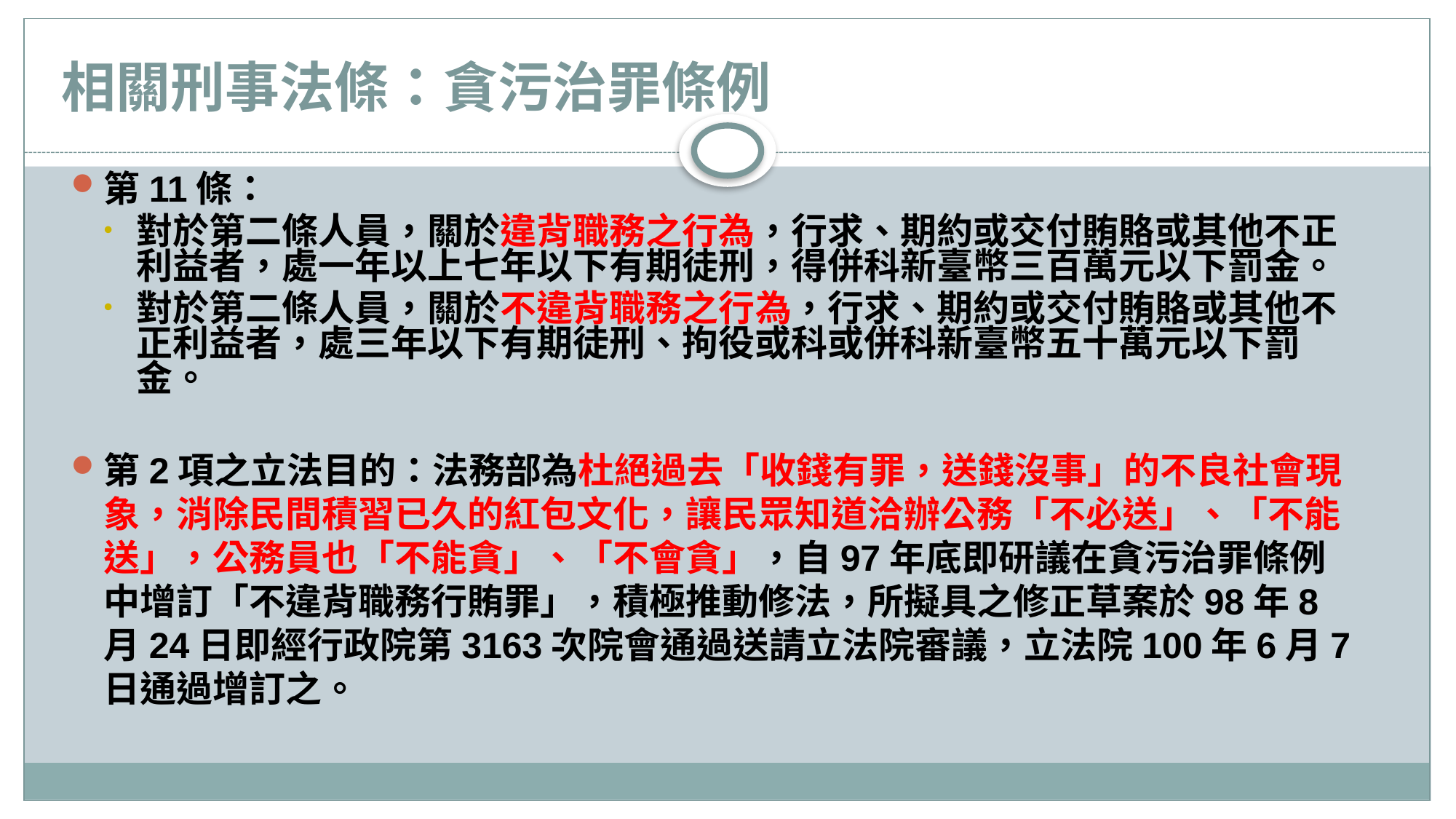

# 相關刑事法條：貪污治罪條例
第11條：
對於第二條人員，關於違背職務之行為，行求、期約或交付賄賂或其他不正利益者，處一年以上七年以下有期徒刑，得併科新臺幣三百萬元以下罰金。
對於第二條人員，關於不違背職務之行為，行求、期約或交付賄賂或其他不正利益者，處三年以下有期徒刑、拘役或科或併科新臺幣五十萬元以下罰金。

第2項之立法目的：法務部為杜絕過去「收錢有罪，送錢沒事」的不良社會現象，消除民間積習已久的紅包文化，讓民眾知道洽辦公務「不必送」、「不能送」，公務員也「不能貪」、「不會貪」，自97年底即研議在貪污治罪條例中增訂「不違背職務行賄罪」，積極推動修法，所擬具之修正草案於98年8月24日即經行政院第3163次院會通過送請立法院審議，立法院100年6月7日通過增訂之。